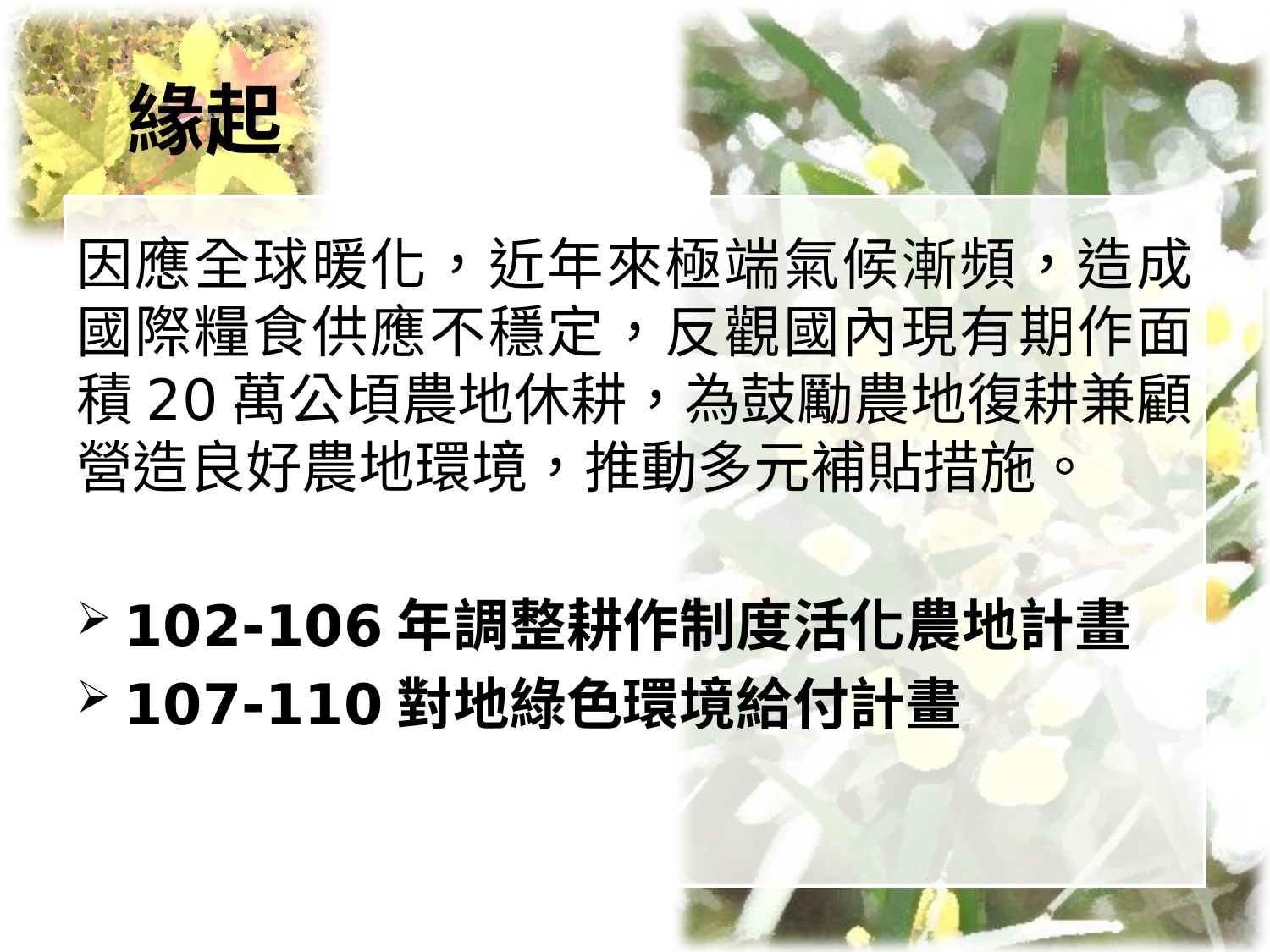

# 緣起

因應全球暖化，近年來極端氣候漸頻，造成國際糧食供應不穩定，反觀國內現有期作面積20萬公頃農地休耕，為鼓勵農地復耕兼顧營造良好農地環境，推動多元補貼措施。

102-106年調整耕作制度活化農地計畫
107-110對地綠色環境給付計畫
3